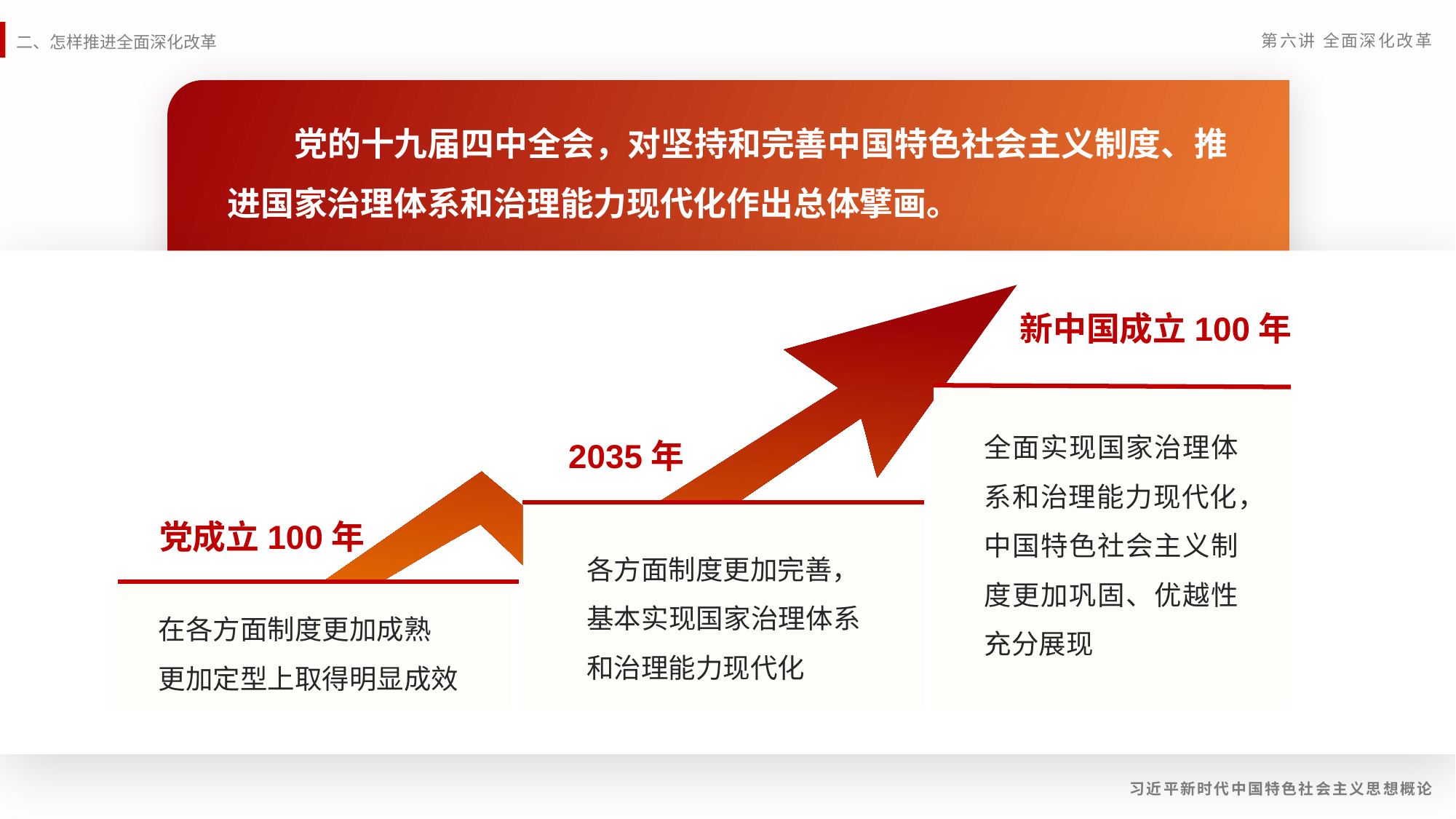

党的十九届四中全会，对坚持和完善中国特色社会主义制度、推进国家治理体系和治理能力现代化作出总体擘画。

新中国成立100年

全面实现国家治理体系和治理能力现代化，中国特色社会主义制度更加巩固、优越性充分展现
 2035年

各方面制度更加完善，
基本实现国家治理体系和治理能力现代化
党成立100年

在各方面制度更加成熟
更加定型上取得明显成效